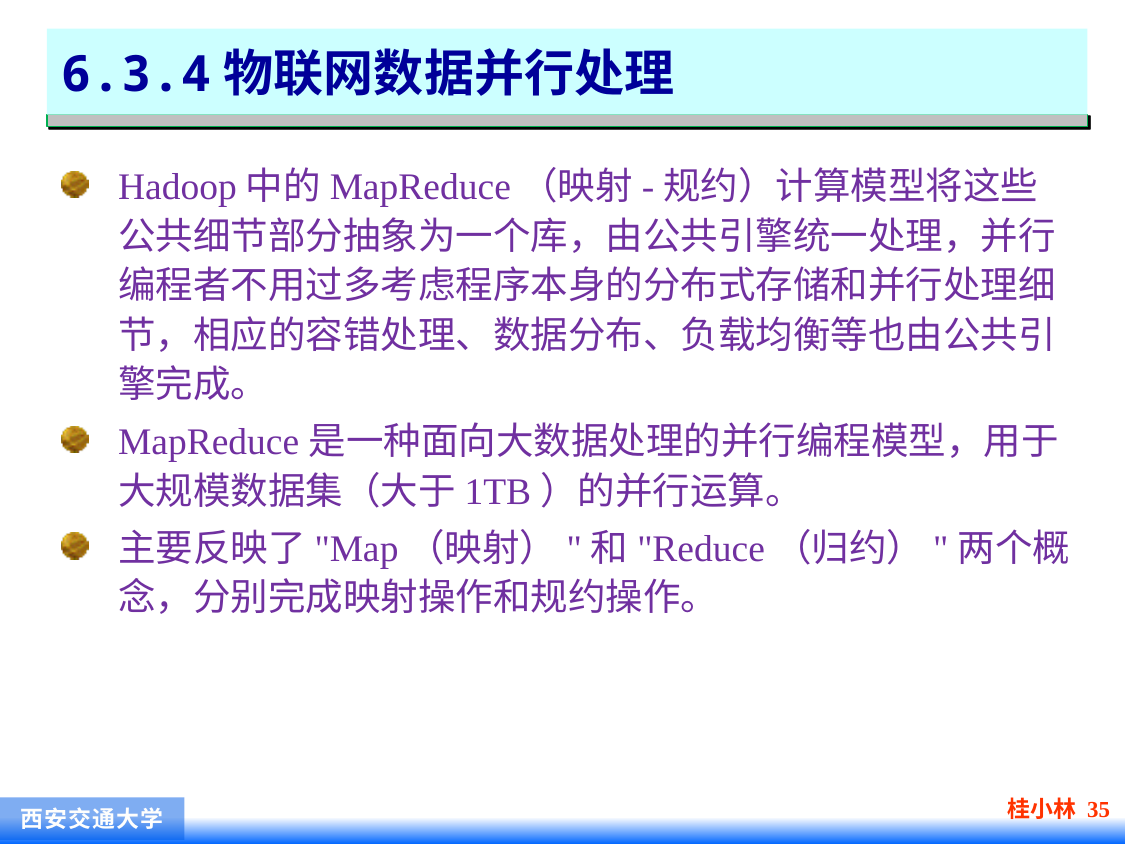

# 6.3.4物联网数据并行处理
Hadoop中的MapReduce（映射-规约）计算模型将这些公共细节部分抽象为一个库，由公共引擎统一处理，并行编程者不用过多考虑程序本身的分布式存储和并行处理细节，相应的容错处理、数据分布、负载均衡等也由公共引擎完成。
MapReduce是一种面向大数据处理的并行编程模型，用于大规模数据集（大于1TB）的并行运算。
主要反映了"Map（映射）"和"Reduce（归约）"两个概念，分别完成映射操作和规约操作。
桂小林 35